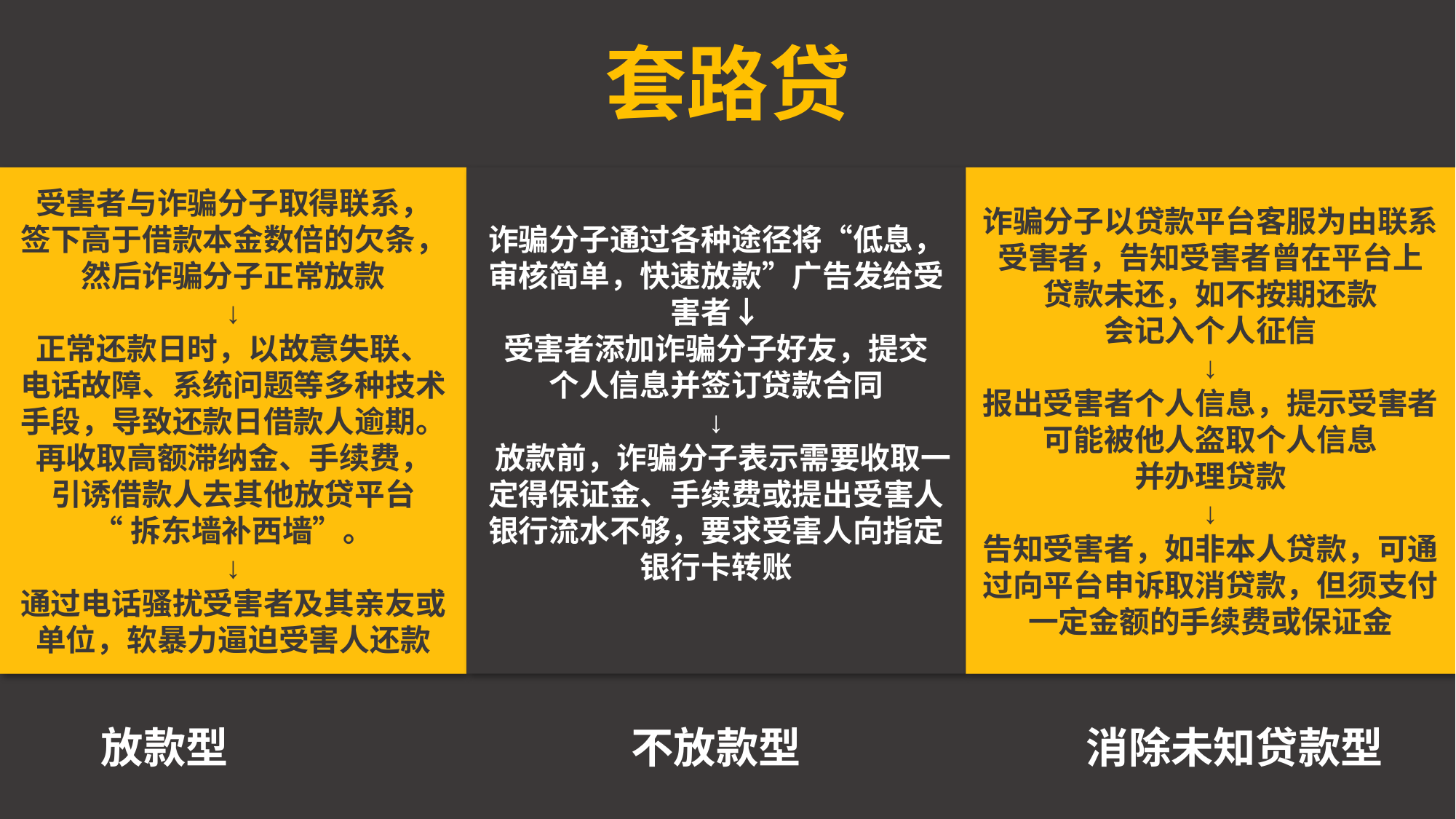

套路贷
受害者与诈骗分子取得联系，
签下高于借款本金数倍的欠条，然后诈骗分子正常放款
↓
正常还款日时，以故意失联、
电话故障、系统问题等多种技术手段，导致还款日借款人逾期。再收取高额滞纳金、手续费，
引诱借款人去其他放贷平台
“拆东墙补西墙”。
↓
通过电话骚扰受害者及其亲友或单位，软暴力逼迫受害人还款
诈骗分子通过各种途径将“低息，审核简单，快速放款”广告发给受害者↓
受害者添加诈骗分子好友，提交
个人信息并签订贷款合同
↓
 放款前，诈骗分子表示需要收取一定得保证金、手续费或提出受害人银行流水不够，要求受害人向指定银行卡转账

诈骗分子以贷款平台客服为由联系受害者，告知受害者曾在平台上
贷款未还，如不按期还款
会记入个人征信
↓
报出受害者个人信息，提示受害者可能被他人盗取个人信息
并办理贷款
↓
告知受害者，如非本人贷款，可通过向平台申诉取消贷款，但须支付一定金额的手续费或保证金
放款型
不放款型
消除未知贷款型